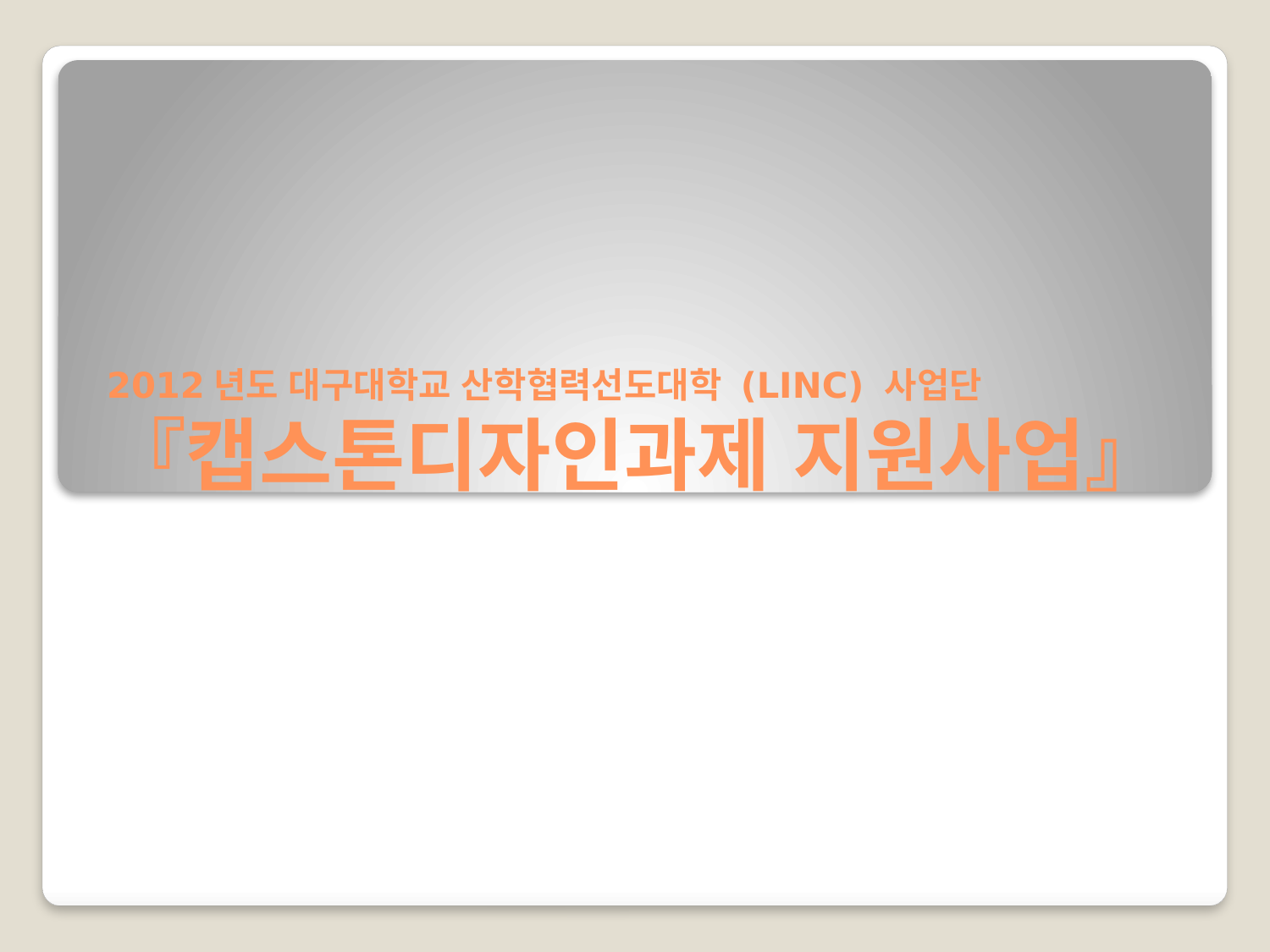

# 2012년도 대구대학교 산학협력선도대학 (LINC) 사업단 『캡스톤디자인과제 지원사업』